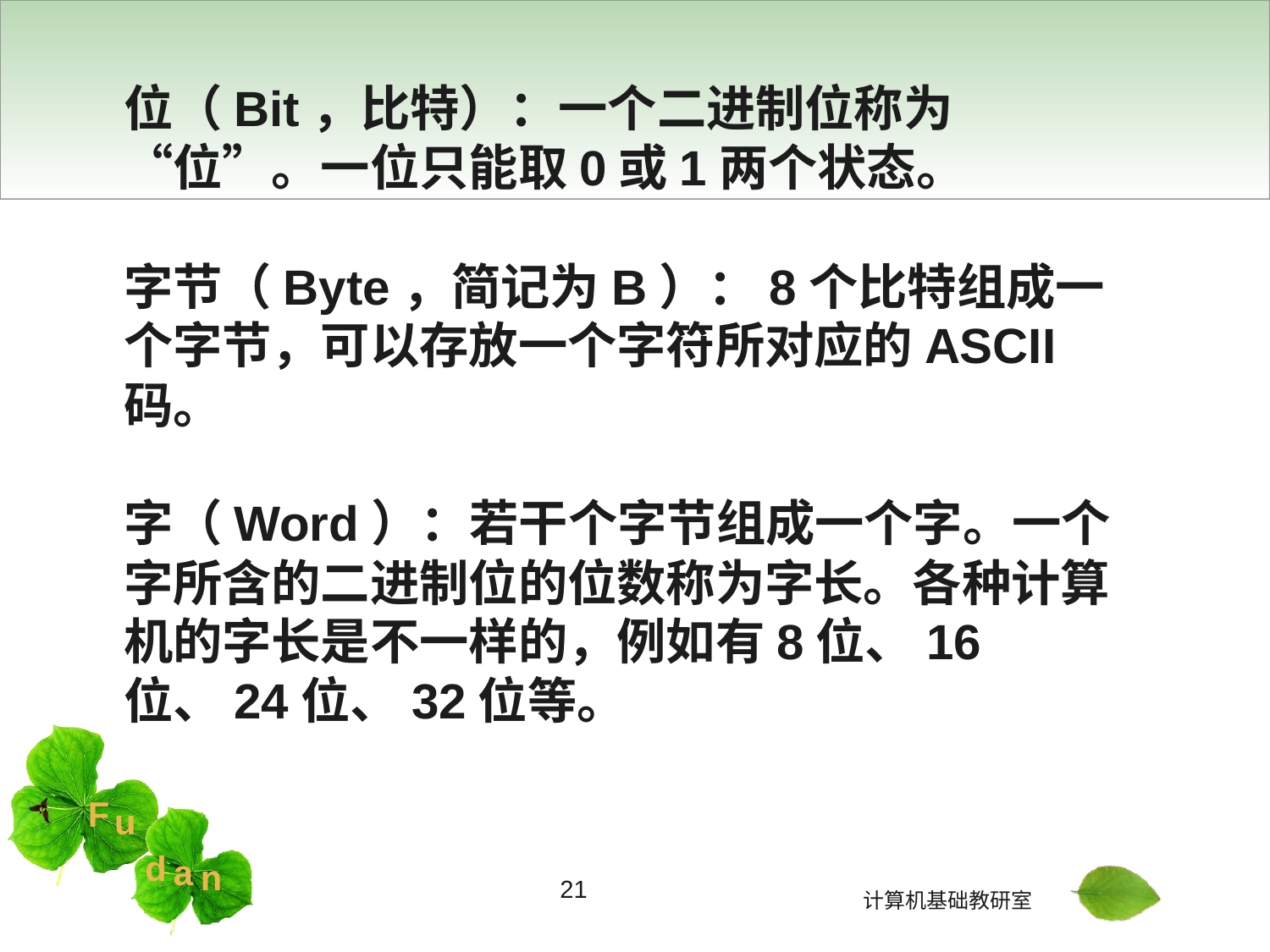

位（Bit，比特）：一个二进制位称为“位”。一位只能取0或1两个状态。

字节（Byte，简记为B）：8个比特组成一个字节，可以存放一个字符所对应的ASCII码。

字（Word）：若干个字节组成一个字。一个字所含的二进制位的位数称为字长。各种计算机的字长是不一样的，例如有8位、16位、24位、32位等。

21